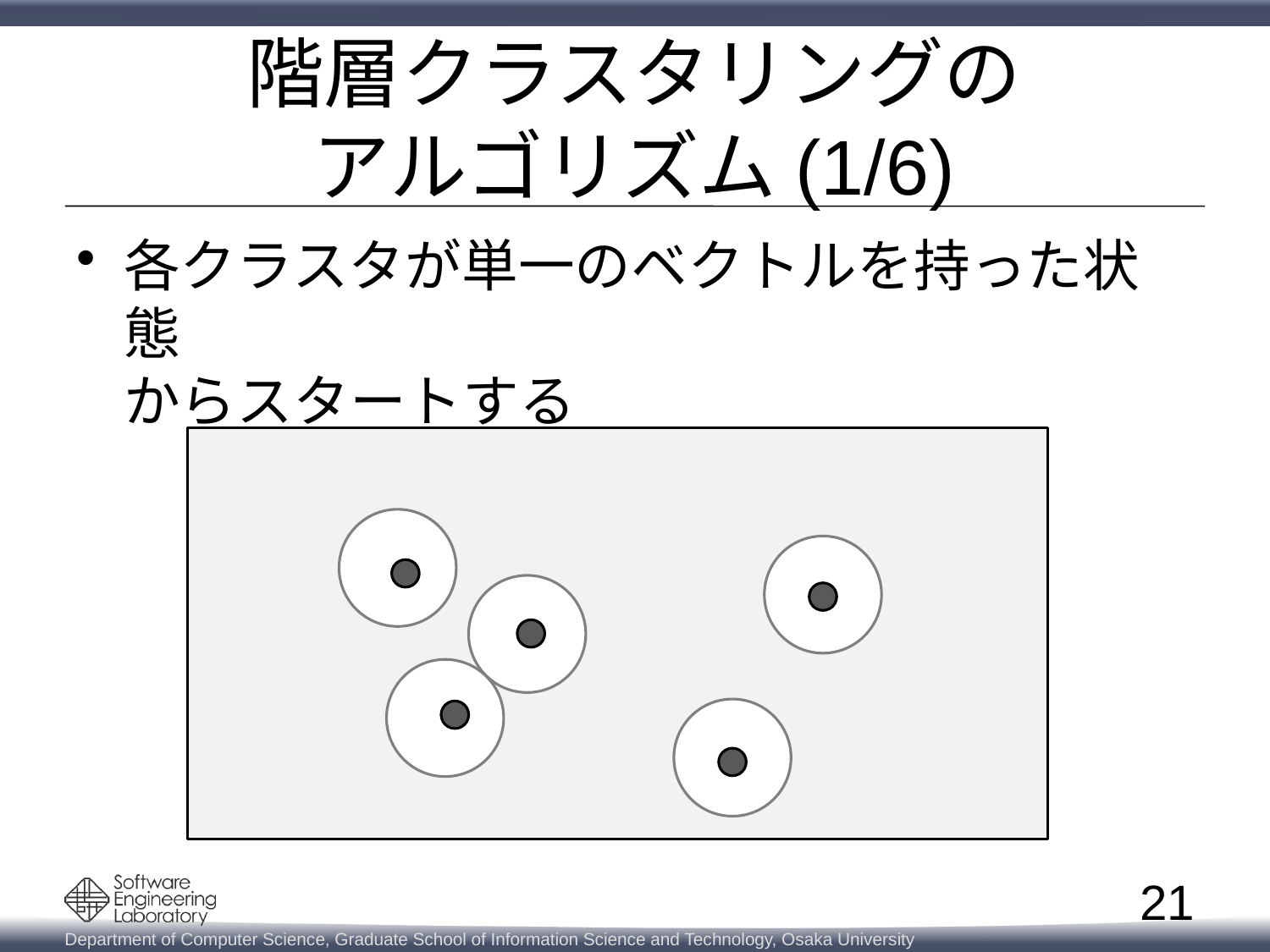

# 階層クラスタリングの アルゴリズム(1/6)
各クラスタが単一のベクトルを持った状態
からスタートする

21